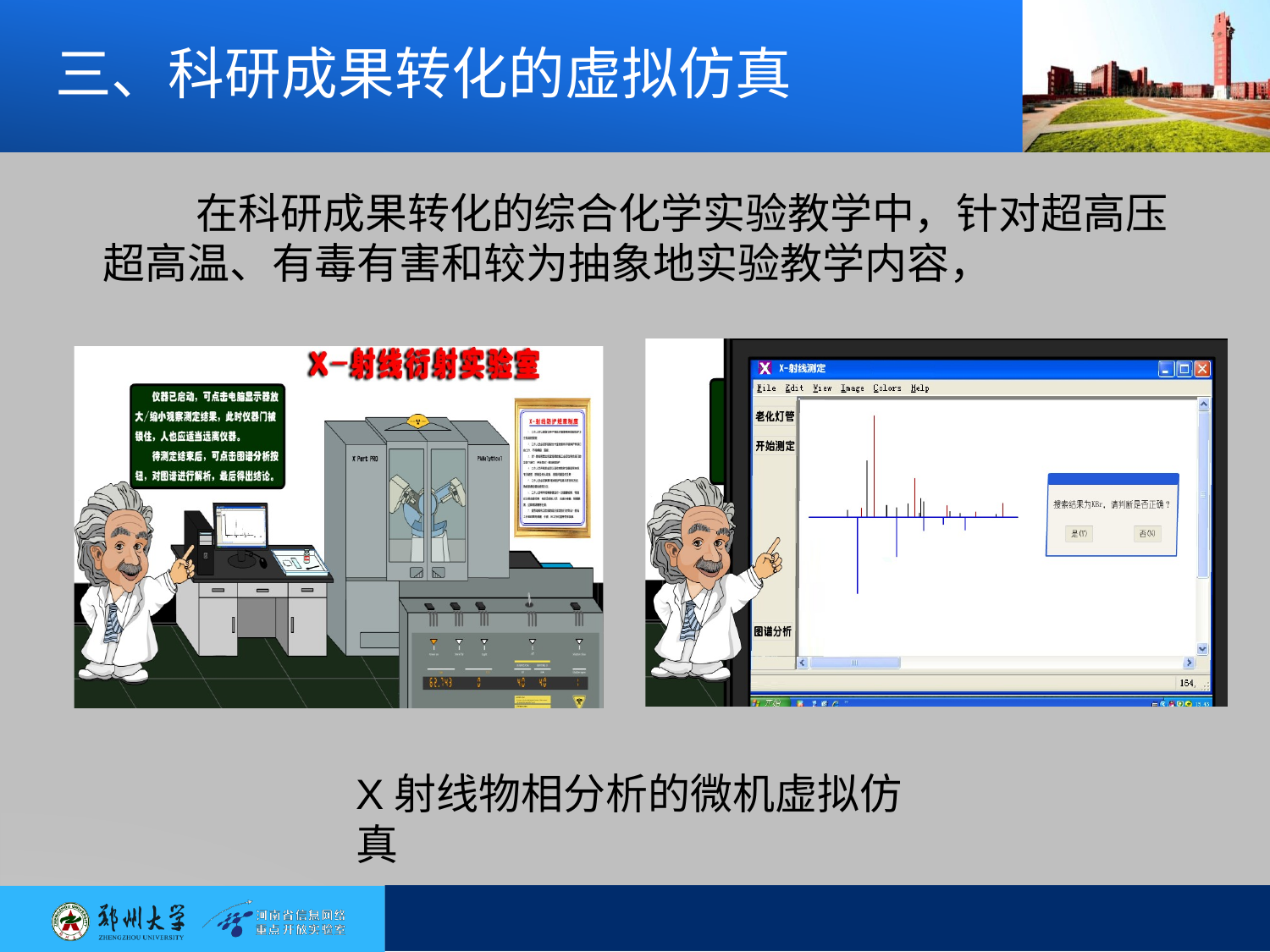

# 三、科研成果转化的虚拟仿真
在科研成果转化的综合化学实验教学中，针对超高压
超高温、有毒有害和较为抽象地实验教学内容，

X射线物相分析的微机虚拟仿真